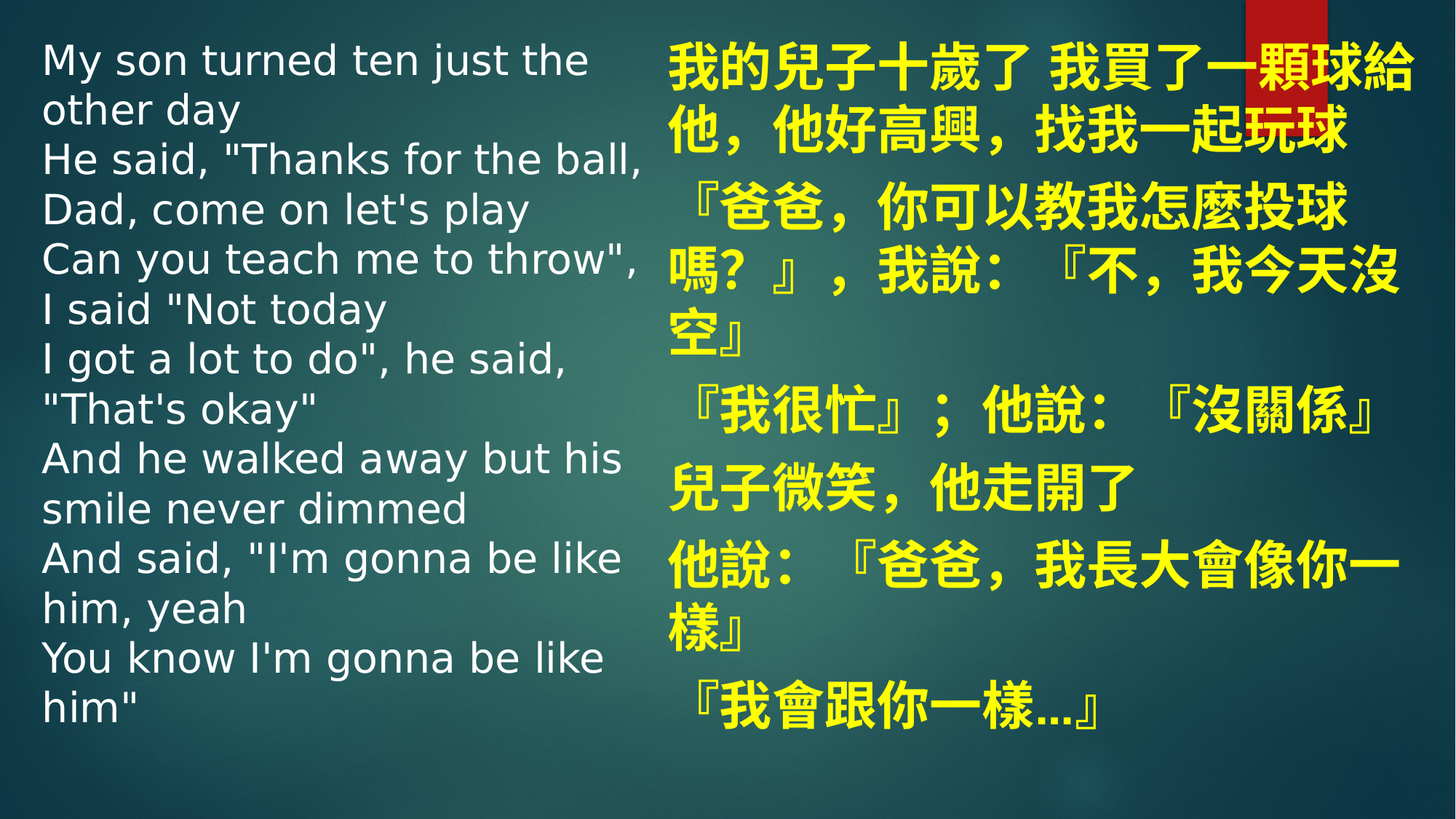

My son turned ten just the other day
He said, "Thanks for the ball, Dad, come on let's play
Can you teach me to throw", I said "Not today
I got a lot to do", he said, "That's okay"
And he walked away but his smile never dimmed
And said, "I'm gonna be like him, yeah
You know I'm gonna be like him"
我的兒子十歲了 我買了一顆球給他，他好高興，找我一起玩球
『爸爸，你可以教我怎麼投球嗎？』，我說：『不，我今天沒空』
『我很忙』；他說：『沒關係』
兒子微笑，他走開了
他說：『爸爸，我長大會像你一樣』
『我會跟你一樣…』